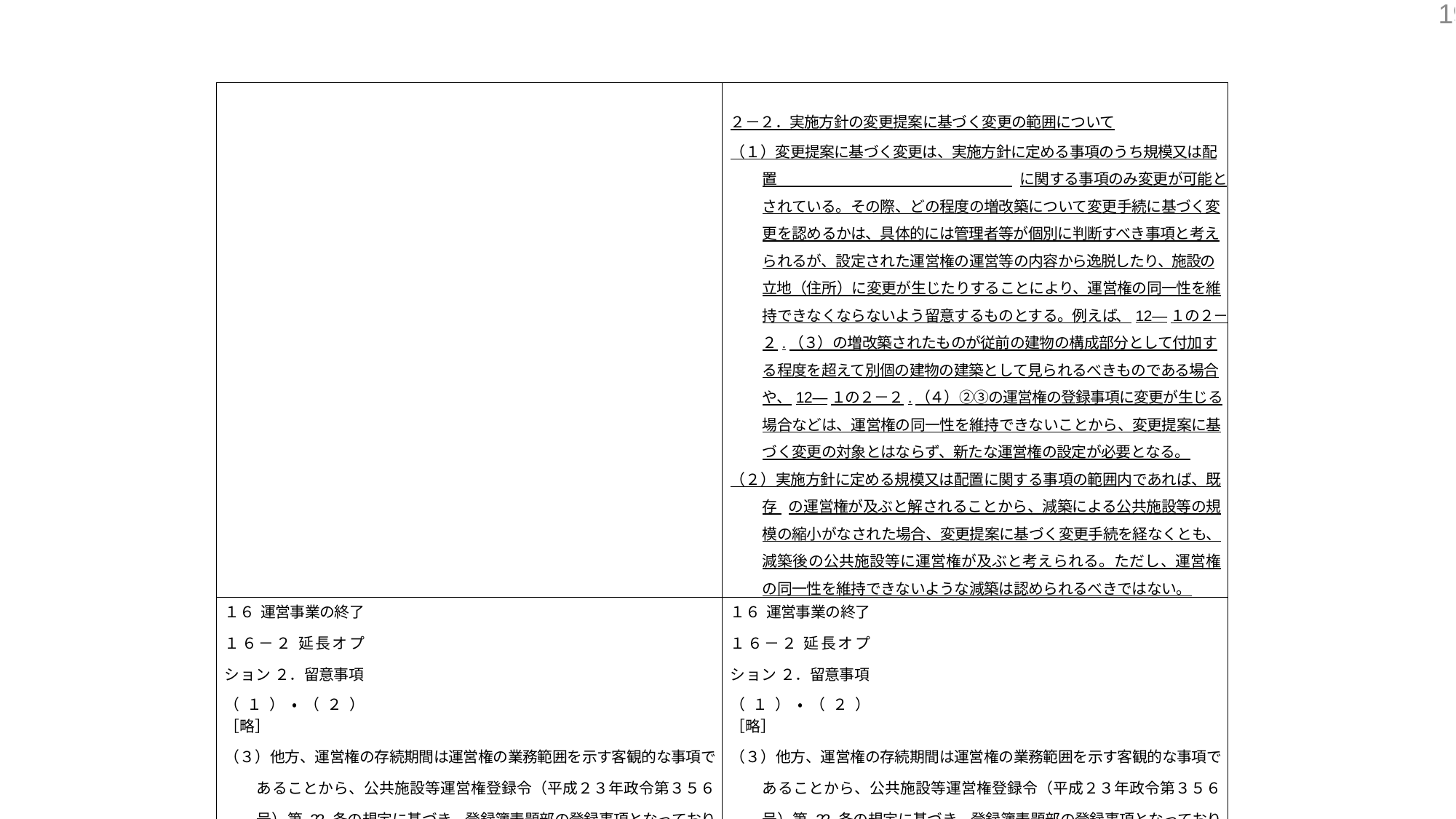

19
|  | ２－２．実施方針の変更提案に基づく変更の範囲について （１）変更提案に基づく変更は、実施方針に定める事項のうち規模又は配置 に関する事項のみ変更が可能とされている。その際、どの程度の増改築について変更手続に基づく変更を認めるかは、具体的には管理者等が個別に判断すべき事項と考えられるが、設定された運営権の運営等の内容から逸脱したり、施設の立地（住所）に変更が生じたりすることにより、運営権の同一性を維持できなくならないよう留意するものとする。例えば、12―１の２－２.（３）の増改築されたものが従前の建物の構成部分として付加する程度を超えて別個の建物の建築として見られるべきものである場合や、12―１の２－２.（４）②③の運営権の登録事項に変更が生じる場合などは、運営権の同一性を維持できないことから、変更提案に基づく変更の対象とはならず、新たな運営権の設定が必要となる。 （２）実施方針に定める規模又は配置に関する事項の範囲内であれば、既存 の運営権が及ぶと解されることから、減築による公共施設等の規模の縮小がなされた場合、変更提案に基づく変更手続を経なくとも、減築後の公共施設等に運営権が及ぶと考えられる。ただし、運営権の同一性を維持できないような減築は認められるべきではない。 |
| --- | --- |
| １６ 運営事業の終了 １６－２ 延長オプション ２．留意事項 （１）・（２） ［略］ （３）他方、運営権の存続期間は運営権の業務範囲を示す客観的な事項であることから、公共施設等運営権登録令（平成２３年政令第３５６号）第 22 条の規定に基づき、登録簿表題部の登録事項となっており、当該事項の変更を行うためには、新たに運営権を設定し直す必要がある。 | １６ 運営事業の終了 １６－２ 延長オプション ２．留意事項 （１）・（２） ［略］ （３）他方、運営権の存続期間は運営権の業務範囲を示す客観的な事項であることから、公共施設等運営権登録令（平成２３年政令第３５６号）第 22 条の規定に基づき、登録簿表題部の登録事項となっており、当該事項の変更を行うためには、実施方針の策定や民間事業者の選定等の新たな |